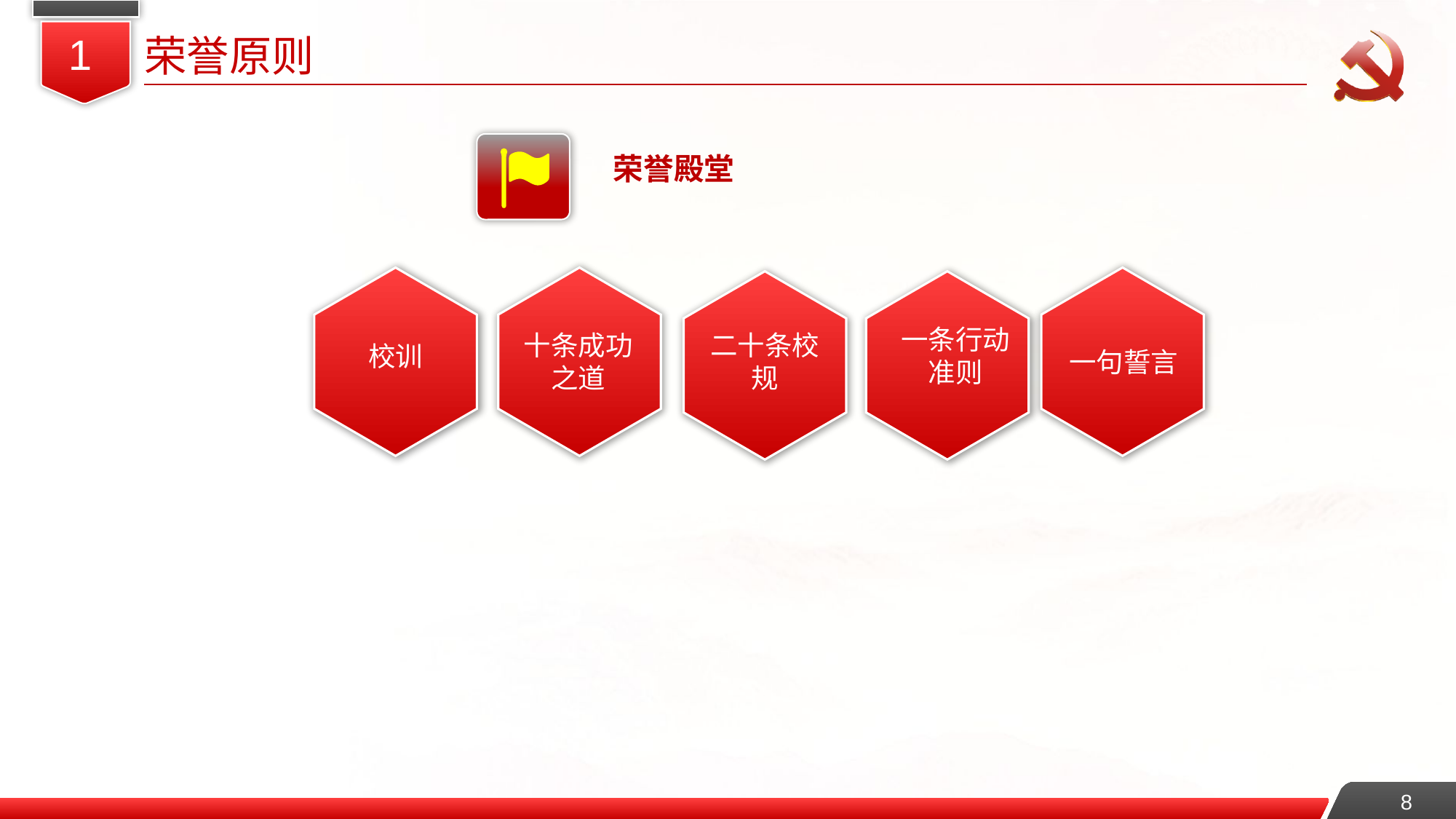

1
荣誉原则
荣誉殿堂

一条行动
准则
十条成功之道
二十条校规
校训
一句誓言
一句誓言